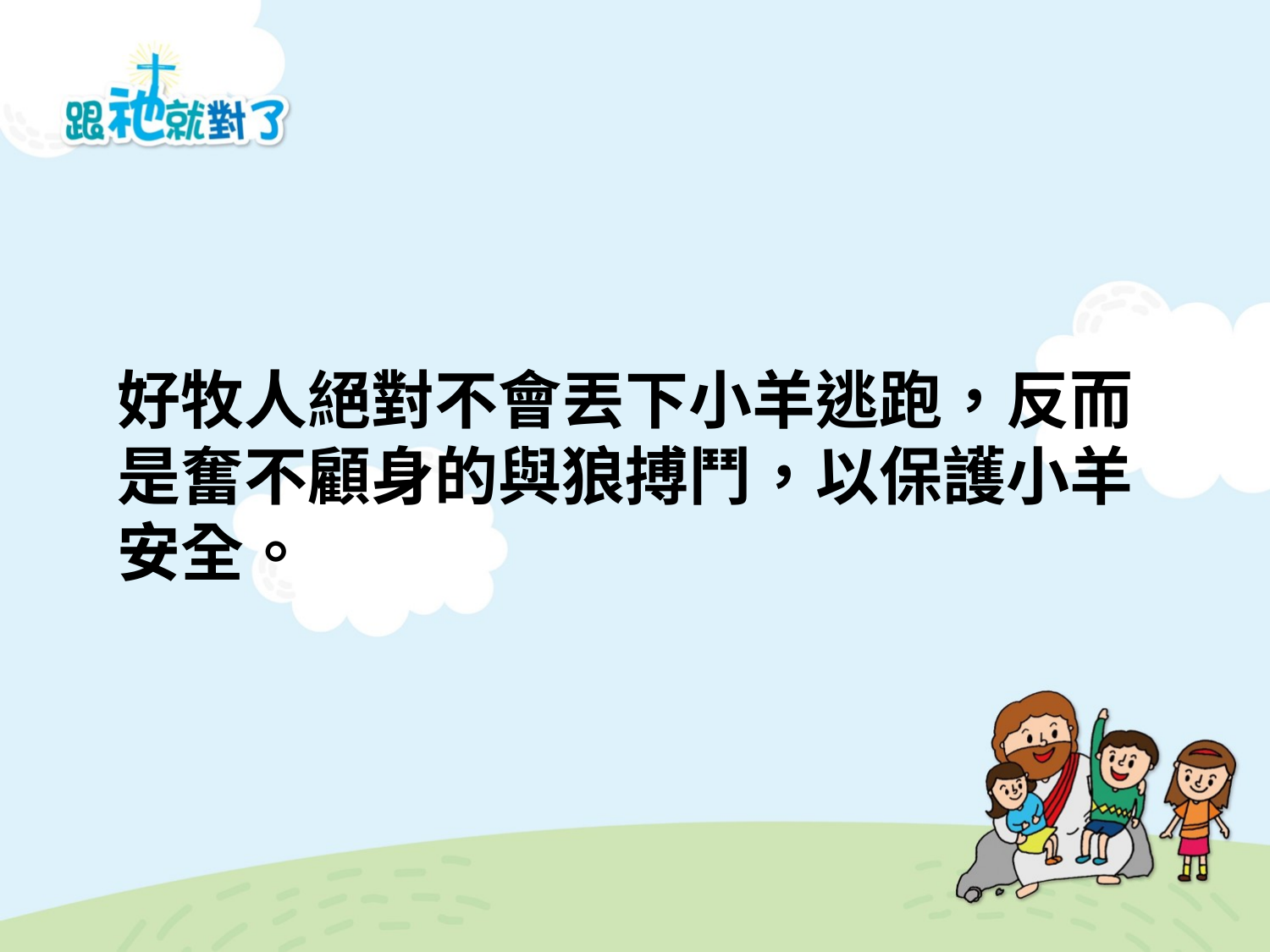

好牧人絕對不會丟下小羊逃跑，反而是奮不顧身的與狼搏鬥，以保護小羊安全。